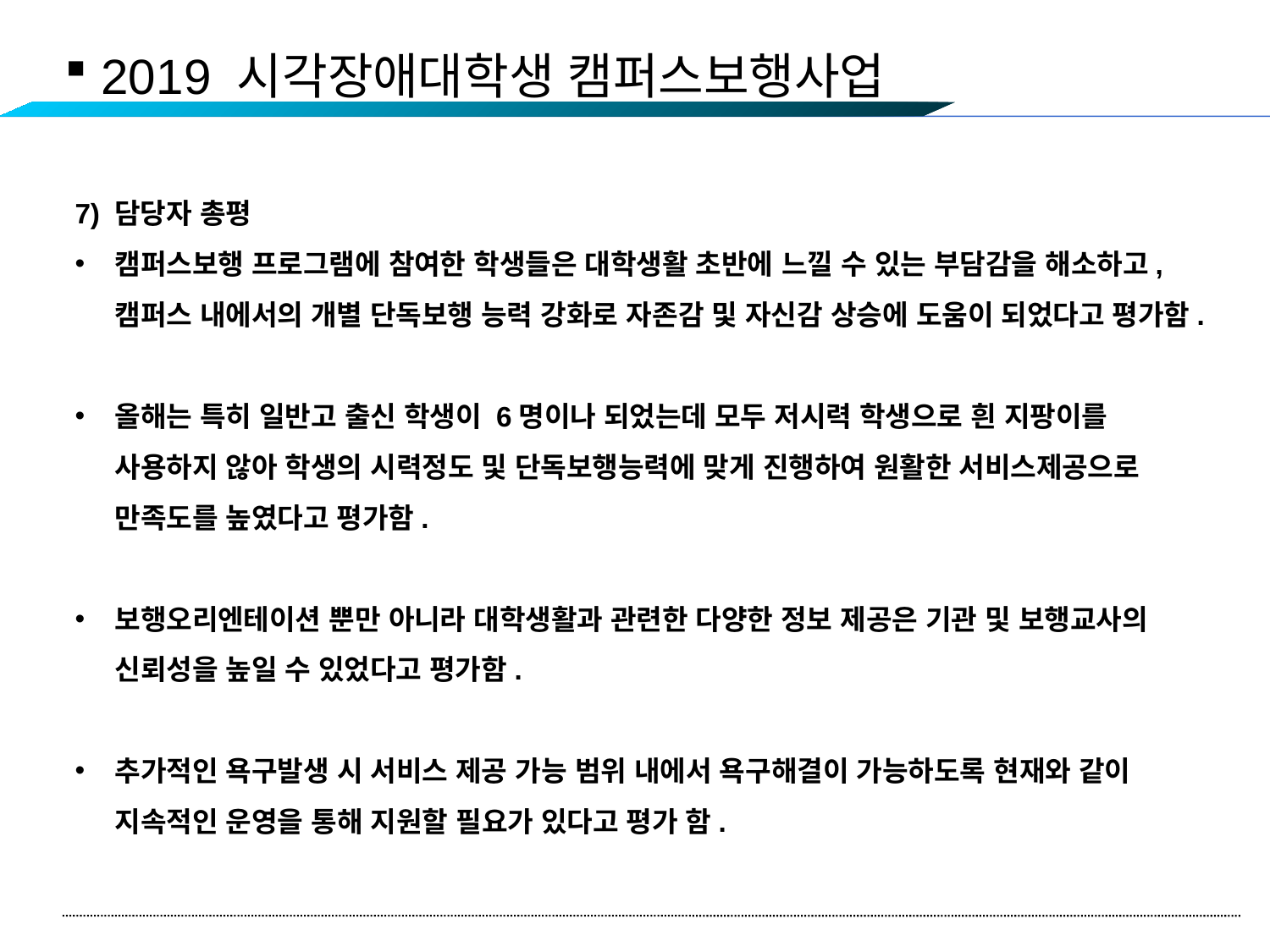

2019 시각장애대학생 캠퍼스보행사업

7) 담당자 총평
캠퍼스보행 프로그램에 참여한 학생들은 대학생활 초반에 느낄 수 있는 부담감을 해소하고, 캠퍼스 내에서의 개별 단독보행 능력 강화로 자존감 및 자신감 상승에 도움이 되었다고 평가함.

올해는 특히 일반고 출신 학생이 6명이나 되었는데 모두 저시력 학생으로 흰 지팡이를 사용하지 않아 학생의 시력정도 및 단독보행능력에 맞게 진행하여 원활한 서비스제공으로 만족도를 높였다고 평가함.

보행오리엔테이션 뿐만 아니라 대학생활과 관련한 다양한 정보 제공은 기관 및 보행교사의 신뢰성을 높일 수 있었다고 평가함.

추가적인 욕구발생 시 서비스 제공 가능 범위 내에서 욕구해결이 가능하도록 현재와 같이 지속적인 운영을 통해 지원할 필요가 있다고 평가 함.